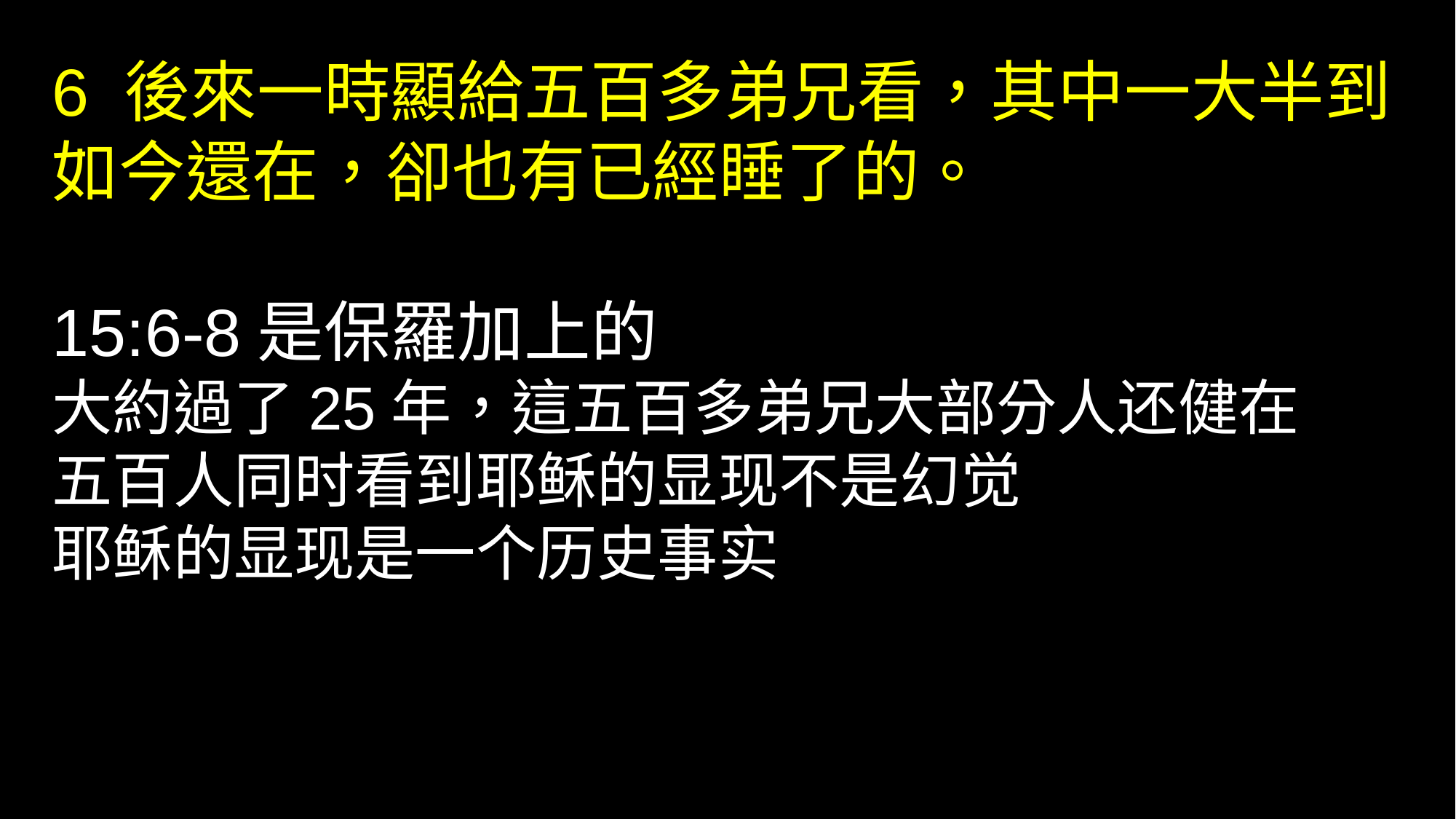

6 後來一時顯給五百多弟兄看，其中一大半到如今還在，卻也有已經睡了的。

15:6-8是保羅加上的
大約過了25年，這五百多弟兄大部分人还健在
五百人同时看到耶稣的显现不是幻觉
耶稣的显现是一个历史事实